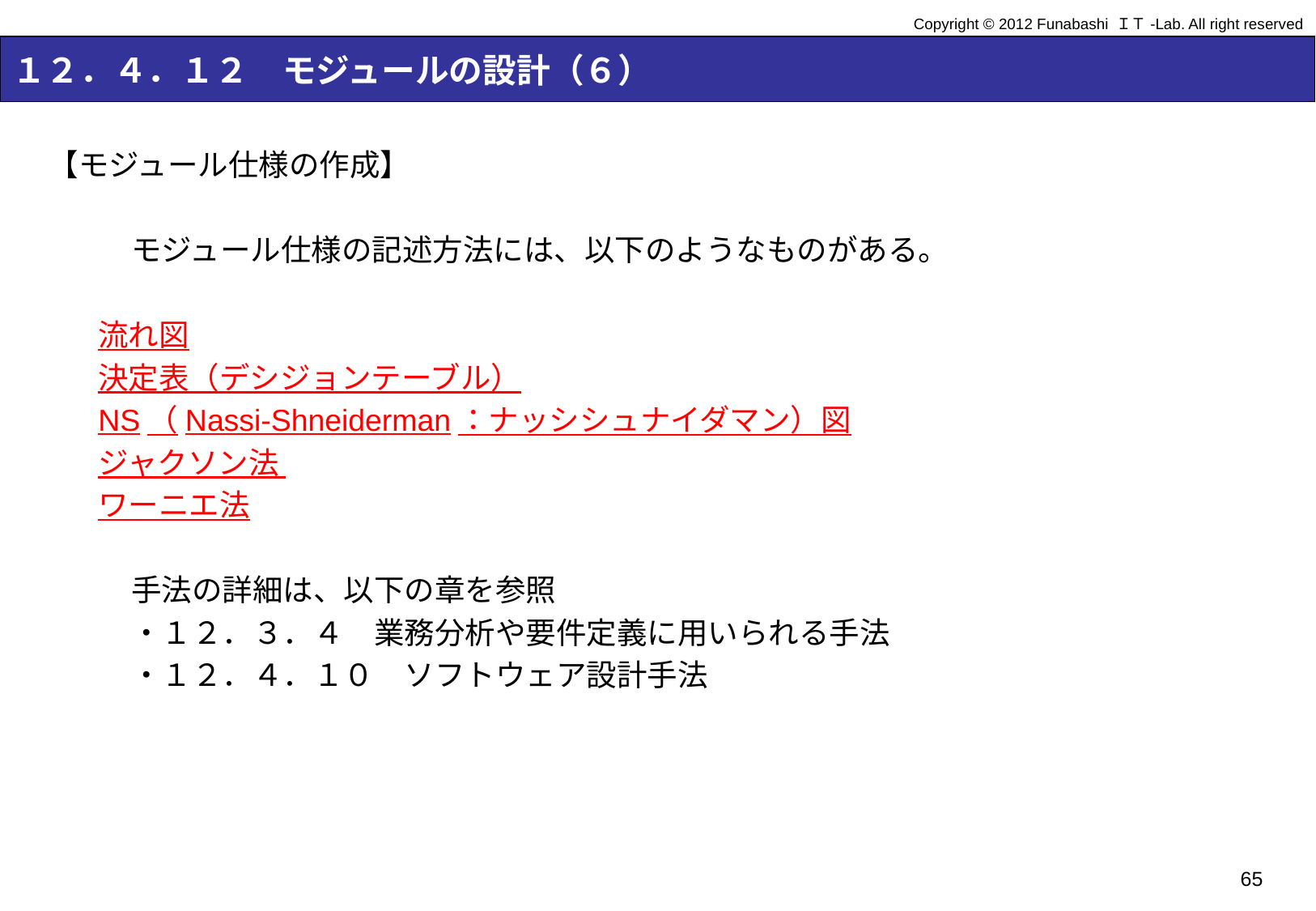

Copyright © 2012 Funabashi ＩＴ-Lab. All right reserved
# １２．４．１２　モジュールの設計（６）
【モジュール仕様の作成】

モジュール仕様の記述方法には、以下のようなものがある。

流れ図
決定表（デシジョンテーブル）
NS（Nassi-Shneiderman：ナッシシュナイダマン）図
ジャクソン法
ワーニエ法

手法の詳細は、以下の章を参照
・１２．３．４　業務分析や要件定義に用いられる手法
・１２．４．１０　ソフトウェア設計手法
65